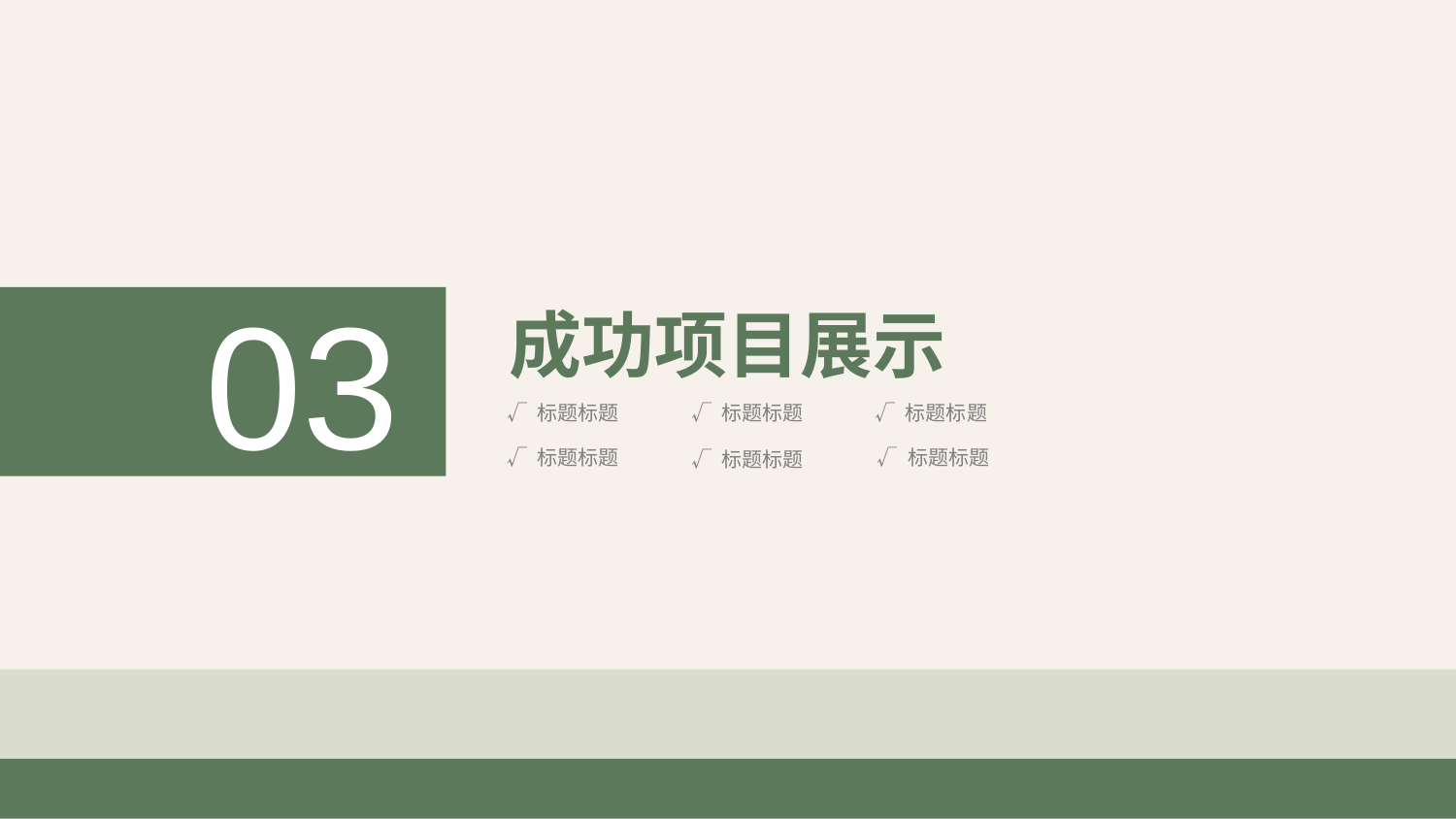

03

成功项目展示
√ 标题标题
√ 标题标题
√ 标题标题
√ 标题标题
√ 标题标题
√ 标题标题